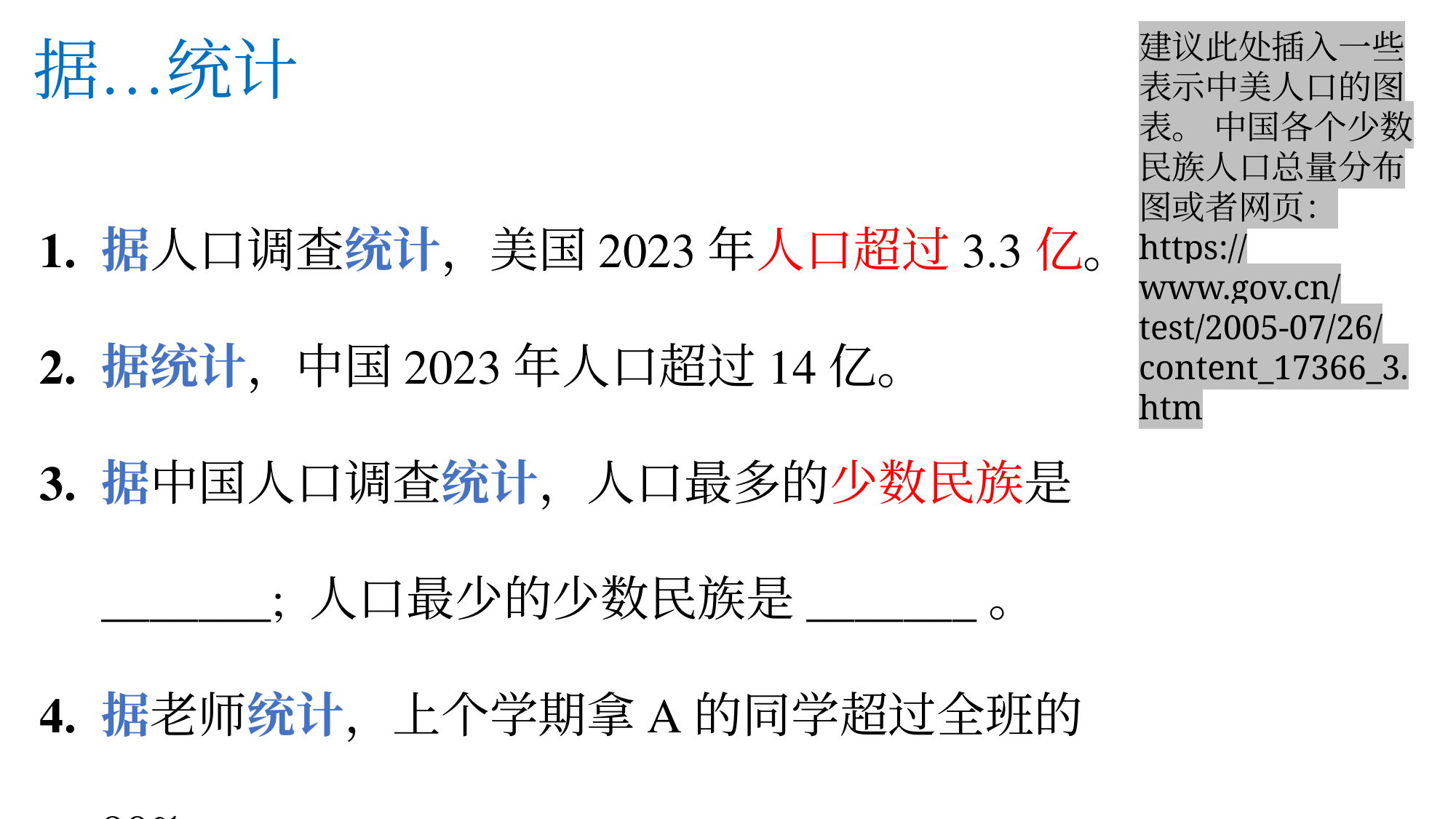

# 据…统计
建议此处插入一些表示中美人口的图表。 中国各个少数民族人口总量分布图或者网页：
https://www.gov.cn/test/2005-07/26/content_17366_3.htm
据人口调查统计，美国2023年人口超过3.3亿。
据统计，中国2023年人口超过14亿。
据中国人口调查统计，人口最多的少数民族是_______; 人口最少的少数民族是_______。
据老师统计，上个学期拿A的同学超过全班的90%。